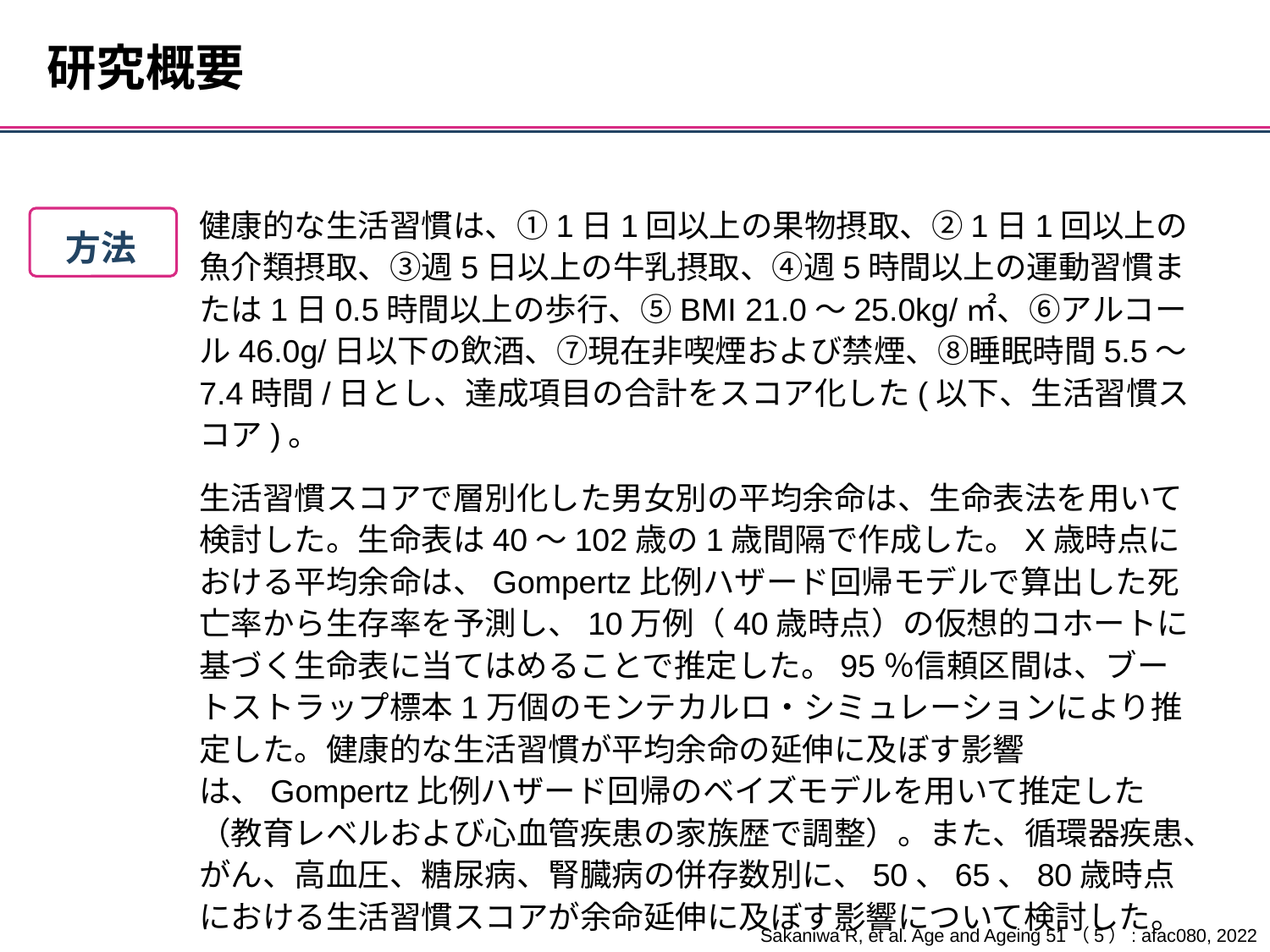

研究概要
健康的な生活習慣は、①1日1回以上の果物摂取、②1日1回以上の魚介類摂取、③週5日以上の牛乳摂取、④週5時間以上の運動習慣または1日0.5時間以上の歩行、⑤BMI 21.0～25.0kg/㎡、⑥アルコール46.0g/日以下の飲酒、⑦現在非喫煙および禁煙、⑧睡眠時間5.5～7.4時間/日とし、達成項目の合計をスコア化した(以下、生活習慣スコア)。
生活習慣スコアで層別化した男女別の平均余命は、生命表法を用いて検討した。生命表は40～102歳の1歳間隔で作成した。X歳時点における平均余命は、Gompertz比例ハザード回帰モデルで算出した死亡率から生存率を予測し、10万例（40歳時点）の仮想的コホートに基づく生命表に当てはめることで推定した。95％信頼区間は、ブートストラップ標本1万個のモンテカルロ・シミュレーションにより推定した。健康的な生活習慣が平均余命の延伸に及ぼす影響は、Gompertz比例ハザード回帰のベイズモデルを用いて推定した（教育レベルおよび心血管疾患の家族歴で調整）。また、循環器疾患、がん、高血圧、糖尿病、腎臓病の併存数別に、50、65、80歳時点における生活習慣スコアが余命延伸に及ぼす影響について検討した。

方法
Sakaniwa R, et al. Age and Ageing 51（5）: afac080, 2022